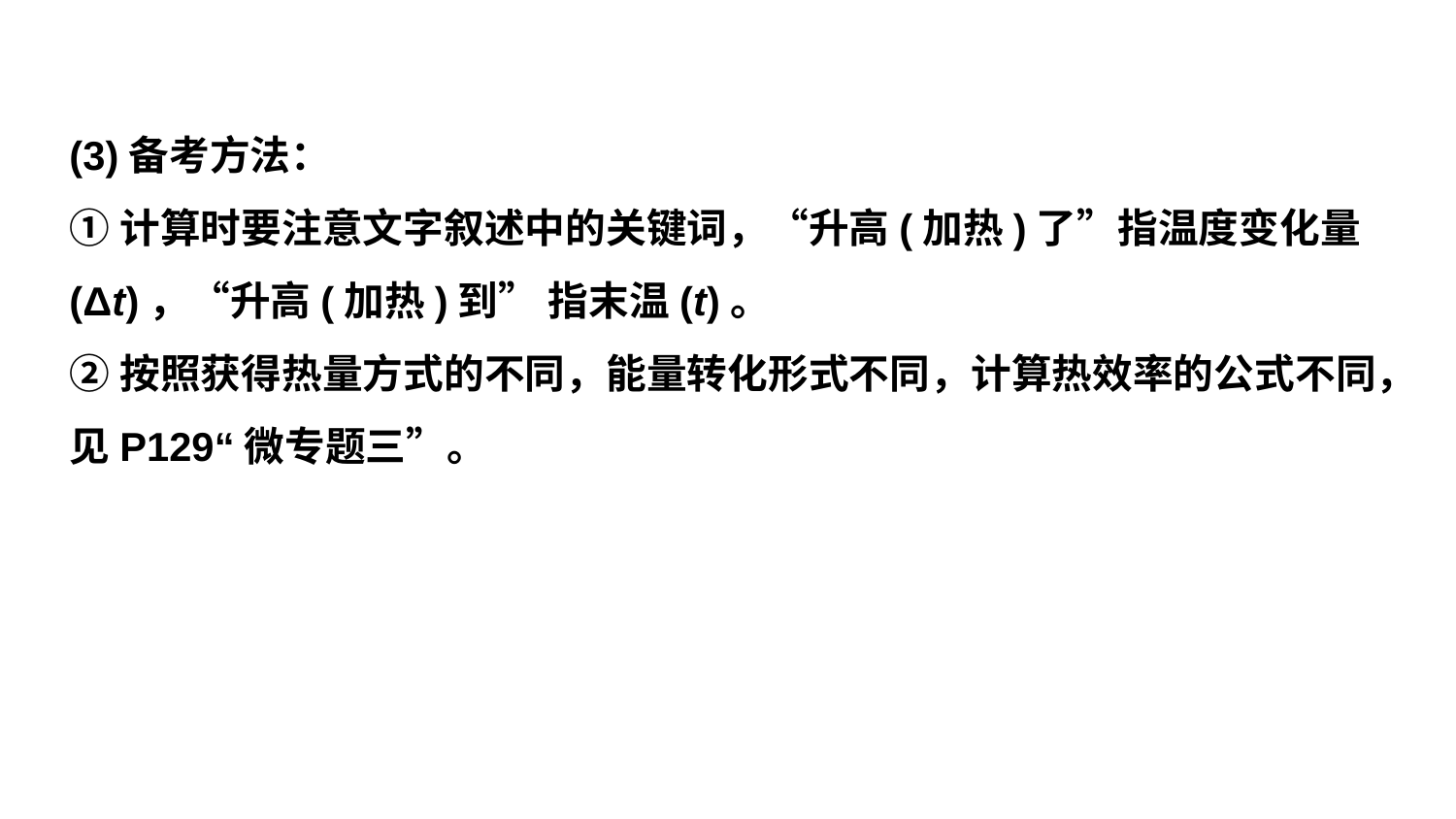

(3)备考方法：
①计算时要注意文字叙述中的关键词，“升高(加热)了”指温度变化量(Δt)，“升高(加热)到” 指末温(t)。
②按照获得热量方式的不同，能量转化形式不同，计算热效率的公式不同，见P129“微专题三”。